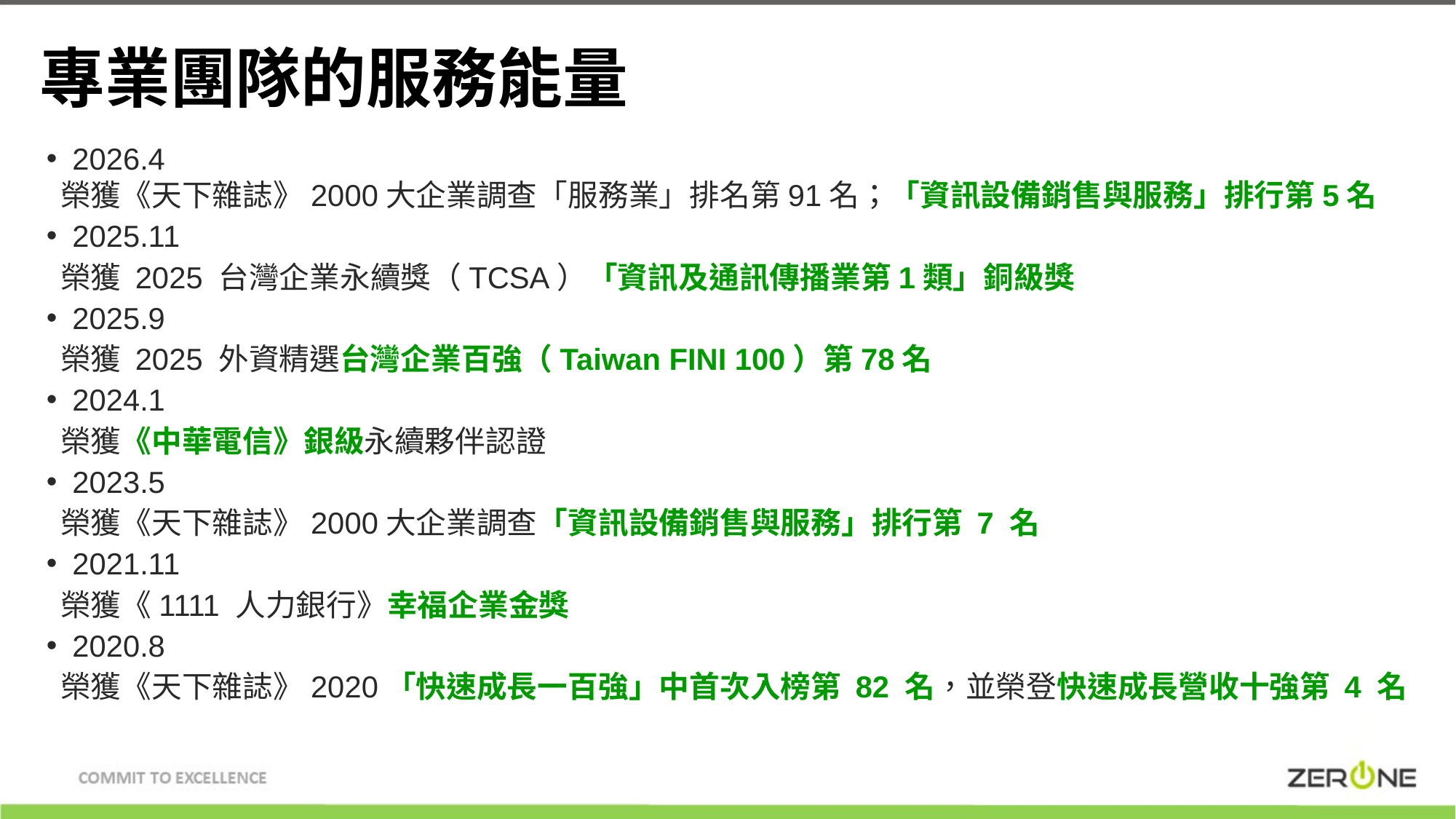

# 專業團隊的服務能量
2026.4
 榮獲《天下雜誌》2000大企業調查「服務業」排名第91名；「資訊設備銷售與服務」排行第5名
2025.11
 榮獲 2025 台灣企業永續獎（TCSA）「資訊及通訊傳播業第1類」銅級獎
2025.9
 榮獲 2025 外資精選台灣企業百強（Taiwan FINI 100）第78名
2024.1
 榮獲《中華電信》銀級永續夥伴認證
2023.5
 榮獲《天下雜誌》2000大企業調查「資訊設備銷售與服務」排行第 7 名
2021.11
 榮獲《1111 人力銀行》幸福企業金獎
2020.8
 榮獲《天下雜誌》2020「快速成長一百強」中首次入榜第 82 名，並榮登快速成長營收十強第 4 名